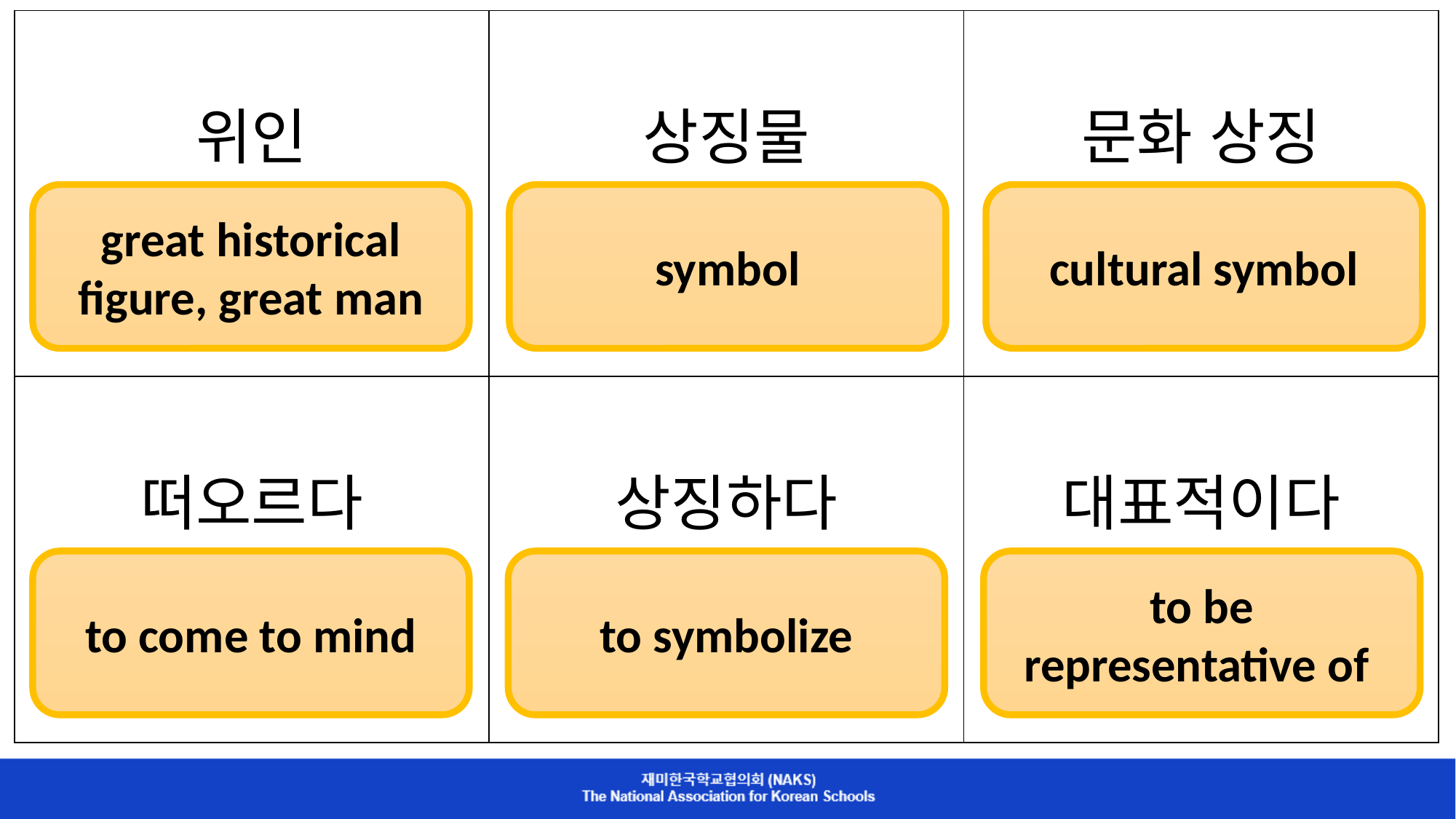

| 위인 | 상징물 | 문화 상징 |
| --- | --- | --- |
| 떠오르다 | 상징하다 | 대표적이다 |
great historical figure, great man
symbol
cultural symbol
to come to mind
to symbolize
to be representative of